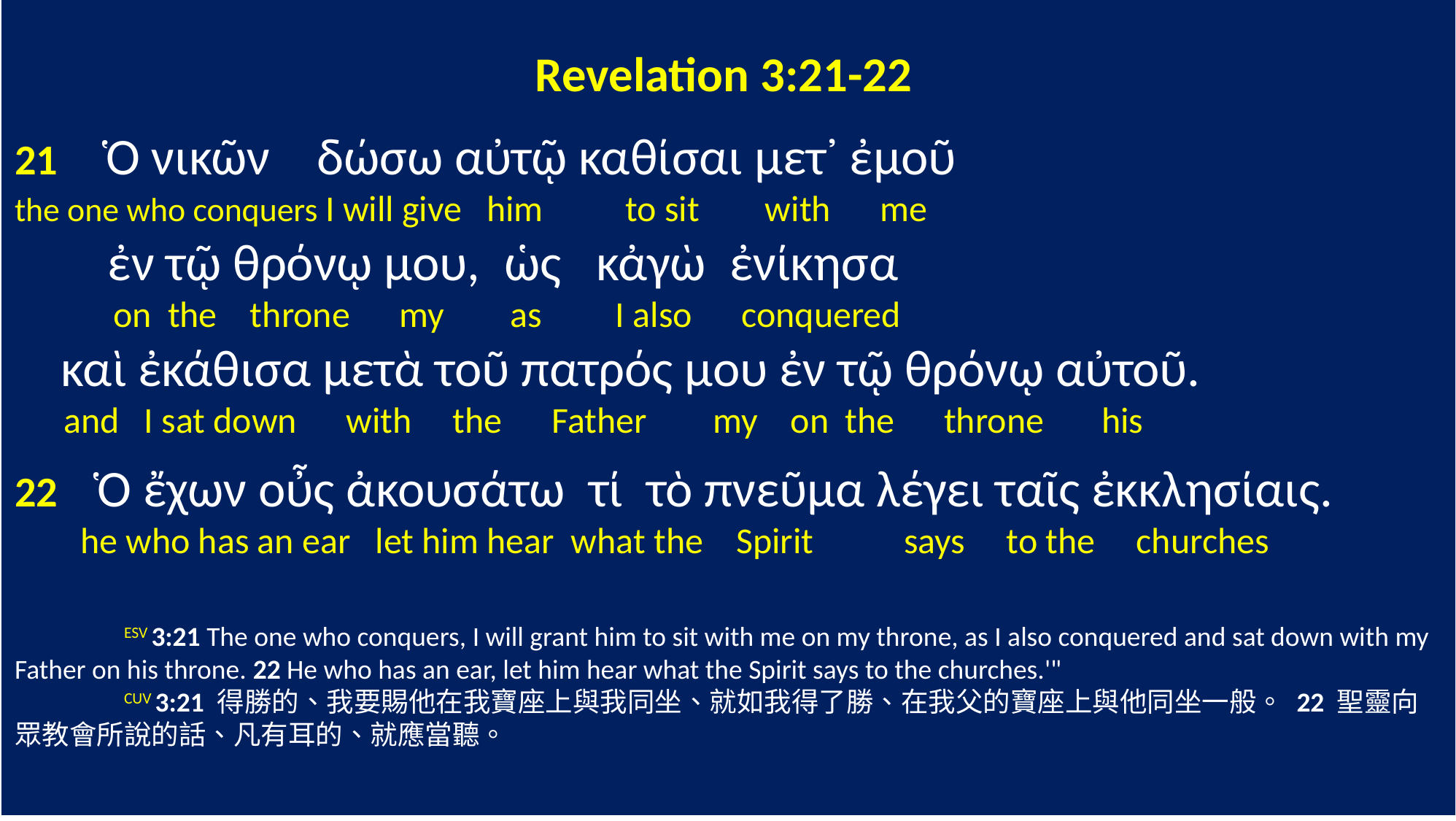

Revelation 3:21-22

21     Ὁ νικῶν    δώσω αὐτῷ καθίσαι μετ᾽ ἐμοῦ
the one who conquers I will give   him          to sit        with      me
        ἐν τῷ θρόνῳ μου,  ὡς   κἀγὼ  ἐνίκησα
            on  the    throne      my        as         I also      conquered
    καὶ ἐκάθισα μετὰ τοῦ πατρός μου ἐν τῷ θρόνῳ αὐτοῦ.
      and   I sat down      with     the      Father        my    on  the      throne       his

22    Ὁ ἔχων οὖς ἀκουσάτω  τί  τὸ πνεῦμα λέγει ταῖς ἐκκλησίαις.
        he who has an ear   let him hear  what the    Spirit           says     to the     churches

	ESV 3:21 The one who conquers, I will grant him to sit with me on my throne, as I also conquered and sat down with my Father on his throne. 22 He who has an ear, let him hear what the Spirit says to the churches.'"
	CUV 3:21 得勝的、我要賜他在我寶座上與我同坐、就如我得了勝、在我父的寶座上與他同坐一般。 22 聖靈向眾教會所說的話、凡有耳的、就應當聽。